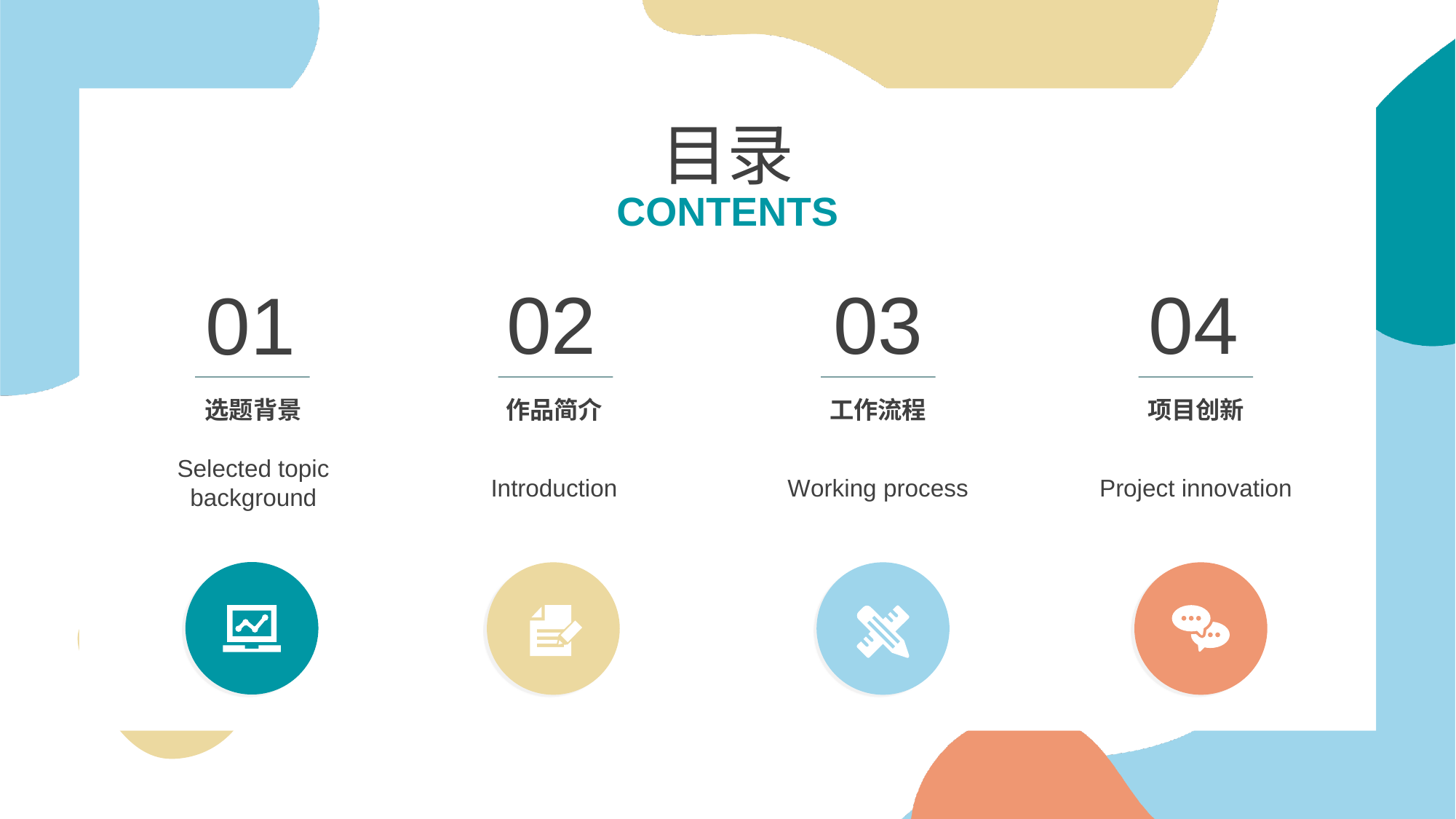

目录
CONTENTS
01

选题背景

Selected topic background
02

作品简介

Introduction
03

工作流程

Working process
04

项目创新

Project innovation